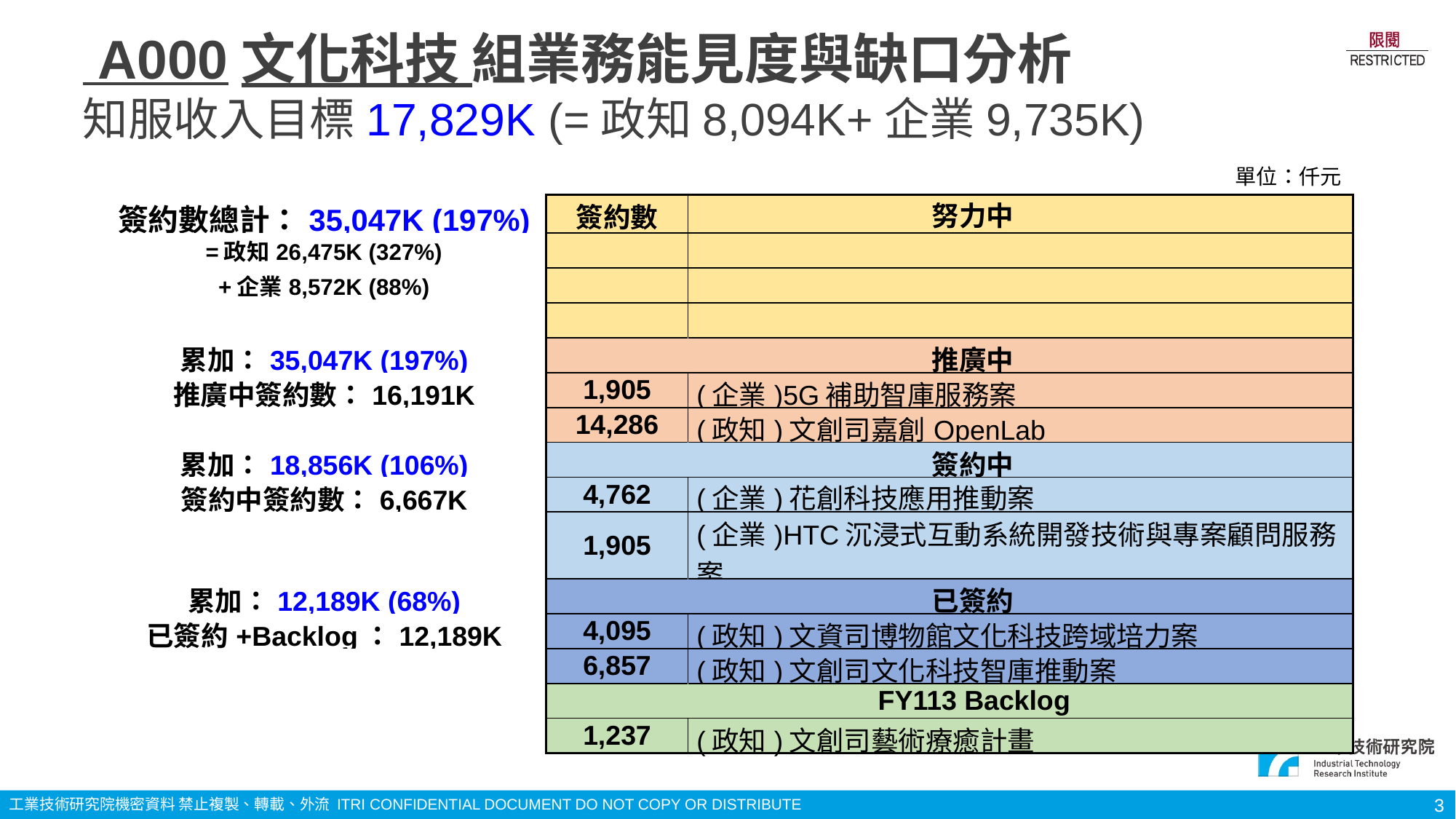

# A000文化科技 組業務能見度與缺口分析 知服收入目標17,829K (=政知8,094K+企業9,735K)
單位：仟元
| 簽約數總計：35,047K (197%) | 簽約數 | 努力中 |
| --- | --- | --- |
| =政知26,475K (327%) |  |  |
| +企業8,572K (88%) |  |  |
|  |  |  |
| 累加：35,047K (197%) |  | 推廣中 |
| 推廣中簽約數：16,191K | 1,905 | (企業)5G補助智庫服務案 |
|  | 14,286 | (政知)文創司嘉創OpenLab |
| 累加：18,856K (106%) |  | 簽約中 |
| 簽約中簽約數：6,667K | 4,762 | (企業)花創科技應用推動案 |
|  | 1,905 | (企業)HTC沉浸式互動系統開發技術與專案顧問服務案 |
| 累加：12,189K (68%) |  | 已簽約 |
| 已簽約+Backlog：12,189K | 4,095 | (政知)文資司博物館文化科技跨域培力案 |
|  | 6,857 | (政知)文創司文化科技智庫推動案 |
|  |  | FY113 Backlog |
|  | 1,237 | (政知)文創司藝術療癒計畫 |
3